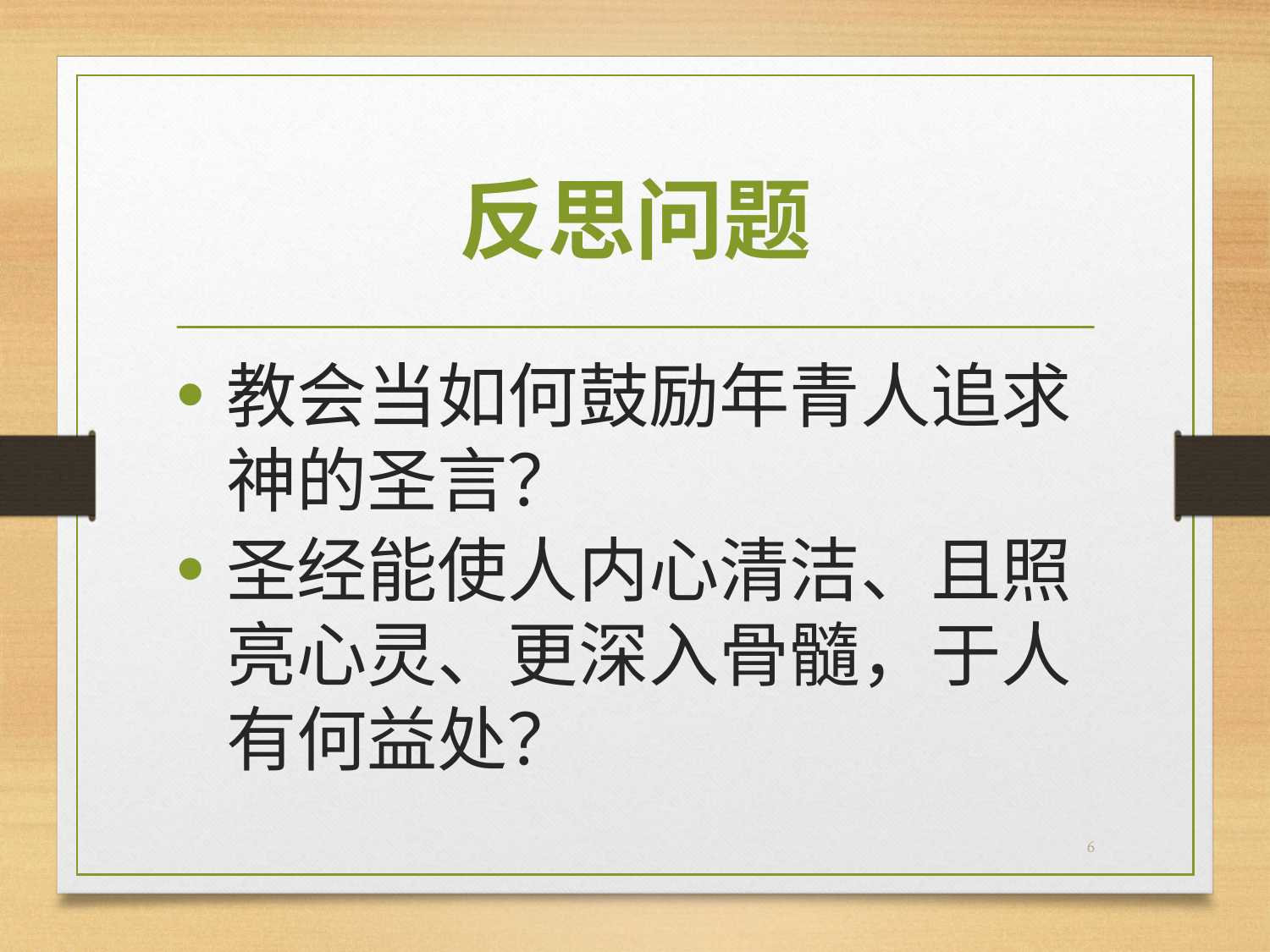

# 反思问题
教会当如何鼓励年青人追求神的圣言？
圣经能使人内心清洁、且照亮心灵、更深入骨髓，于人有何益处？
6